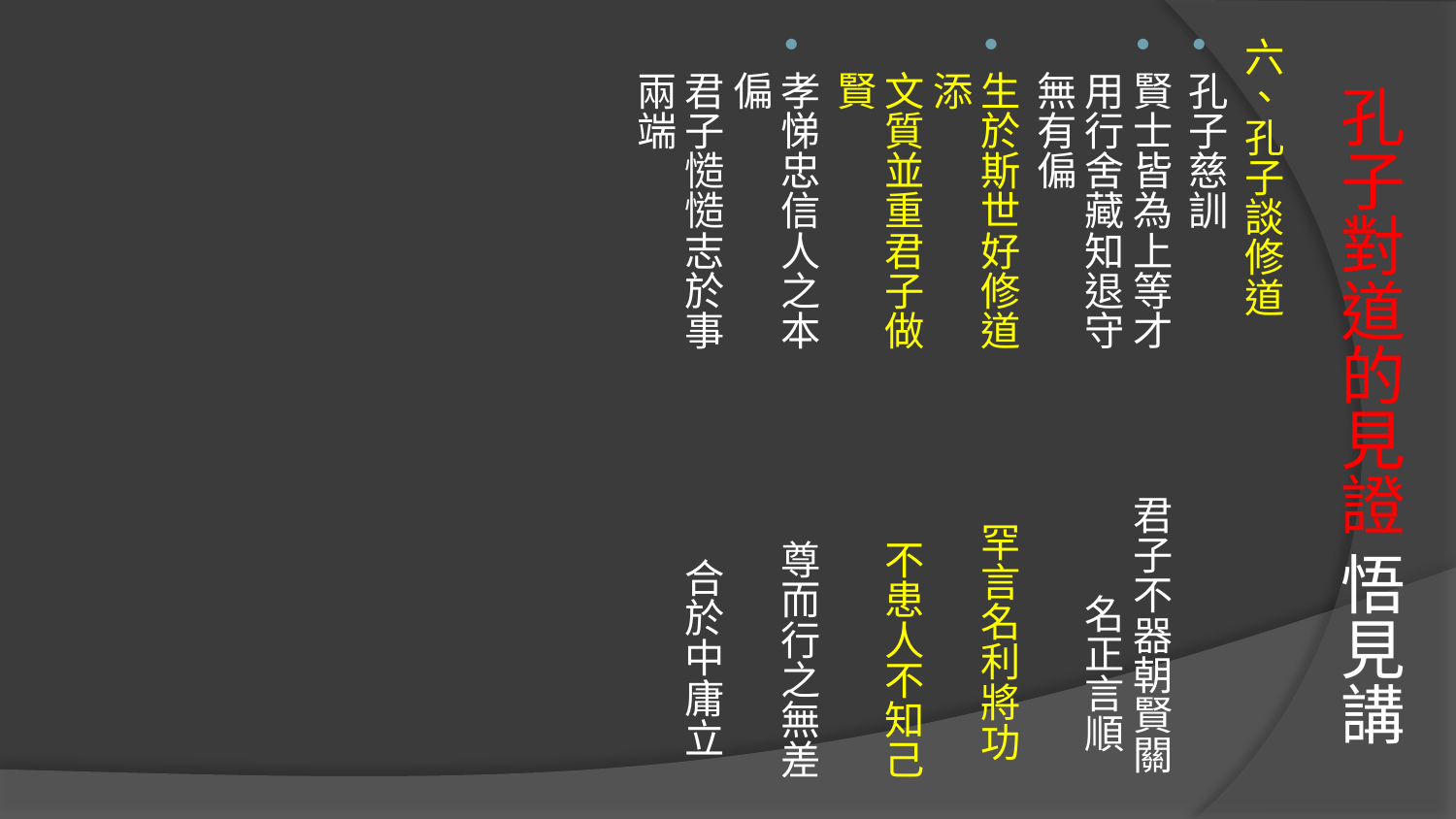

六、孔子談修道
孔子慈訓
賢士皆為上等才                君子不器朝賢關
用行舍藏知退守                           名正言順無有偏
生於斯世好修道                   罕言名利將功添
文質並重君子做                     不患人不知己賢
孝悌忠信人之本                     尊而行之無差偏
君子慥慥志於事                       合於中庸立兩端

# 孔子對道的見證 悟見講